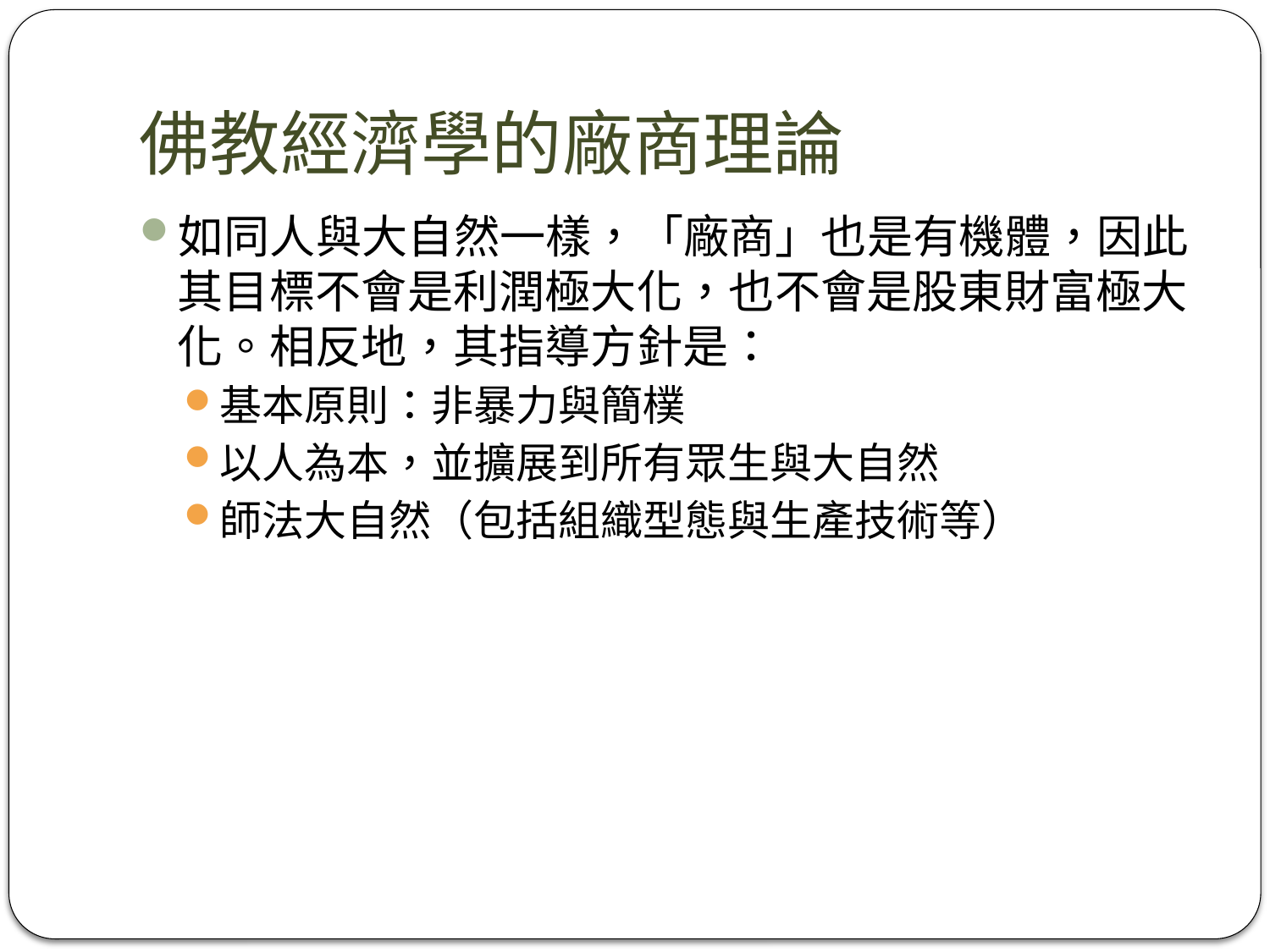

# 佛教經濟學的廠商理論
如同人與大自然一樣，「廠商」也是有機體，因此其目標不會是利潤極大化，也不會是股東財富極大化。相反地，其指導方針是：
基本原則：非暴力與簡樸
以人為本，並擴展到所有眾生與大自然
師法大自然（包括組織型態與生產技術等）